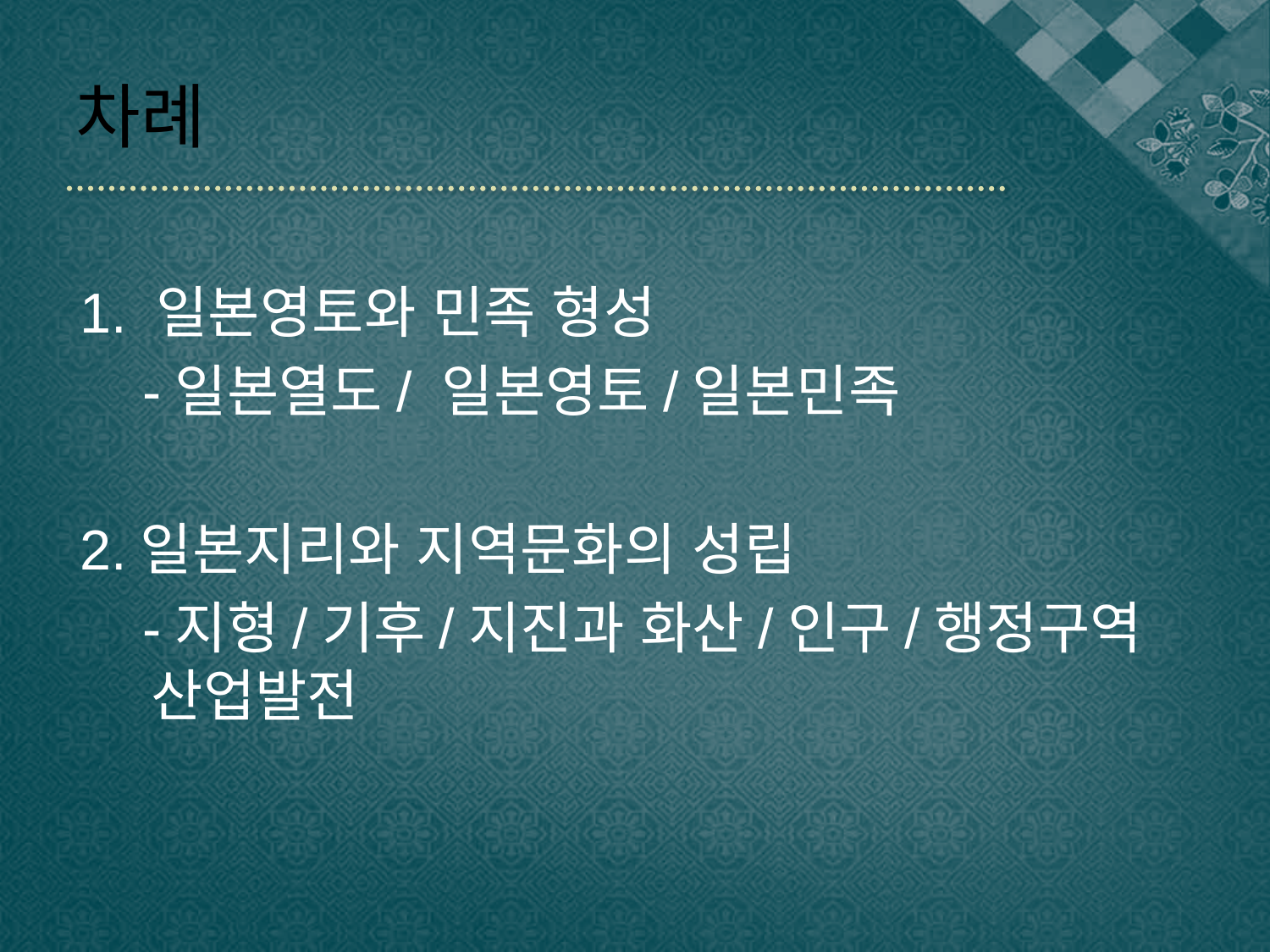

# 차례
1. 일본영토와 민족 형성
    -일본열도/ 일본영토/일본민족

2.일본지리와 지역문화의 성립
    -지형/기후/지진과 화산/인구/행정구역 산업발전